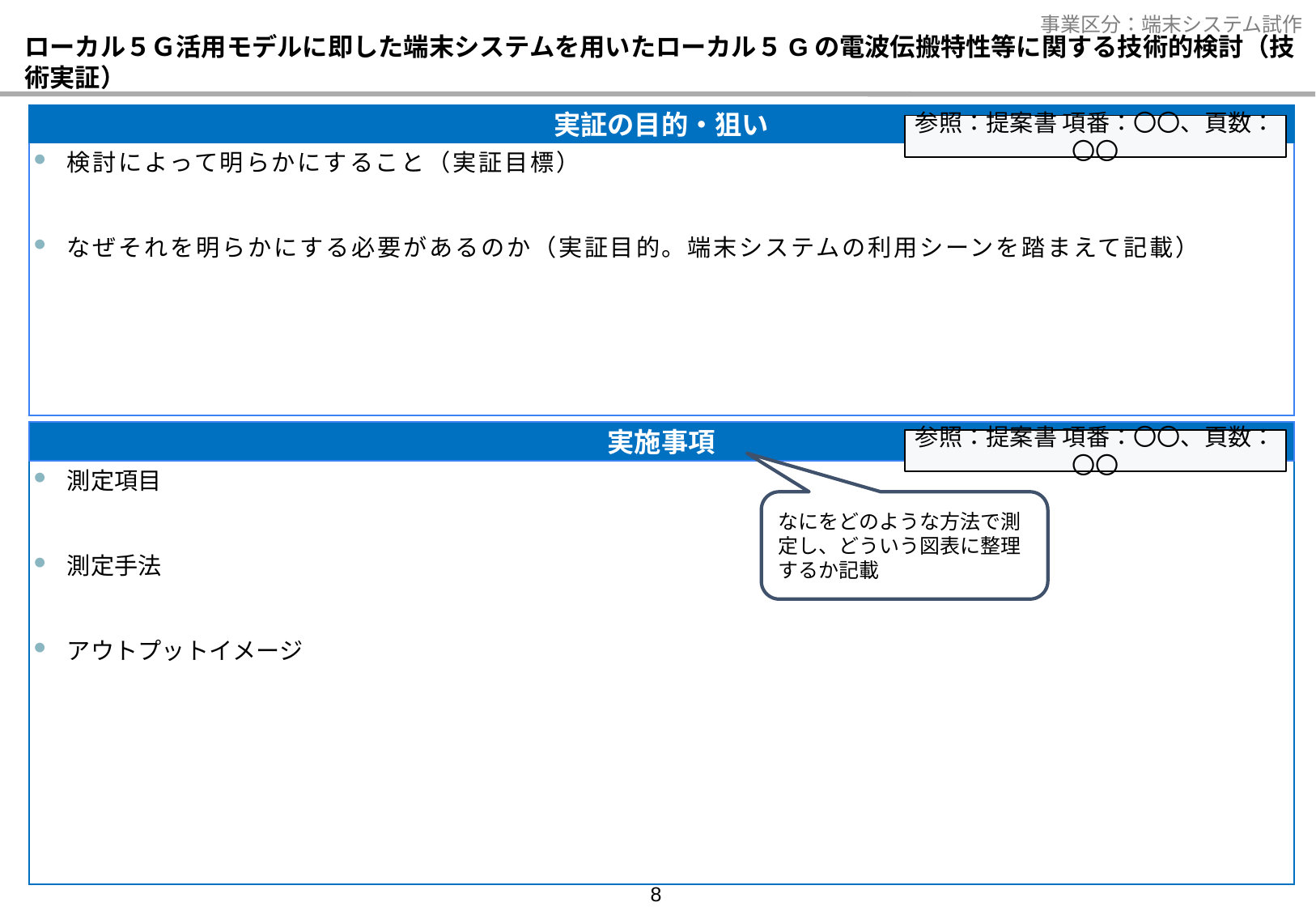

# ローカル５Ｇ活用モデルに即した端末システムを用いたローカル５Gの電波伝搬特性等に関する技術的検討（技術実証）
実証の目的・狙い
検討によって明らかにすること（実証目標）

なぜそれを明らかにする必要があるのか（実証目的。端末システムの利用シーンを踏まえて記載）

参照：提案書 項番：〇〇、頁数：〇〇
実施事項
測定項目

測定手法

アウトプットイメージ

参照：提案書 項番：〇〇、頁数：〇〇
なにをどのような方法で測定し、どういう図表に整理するか記載